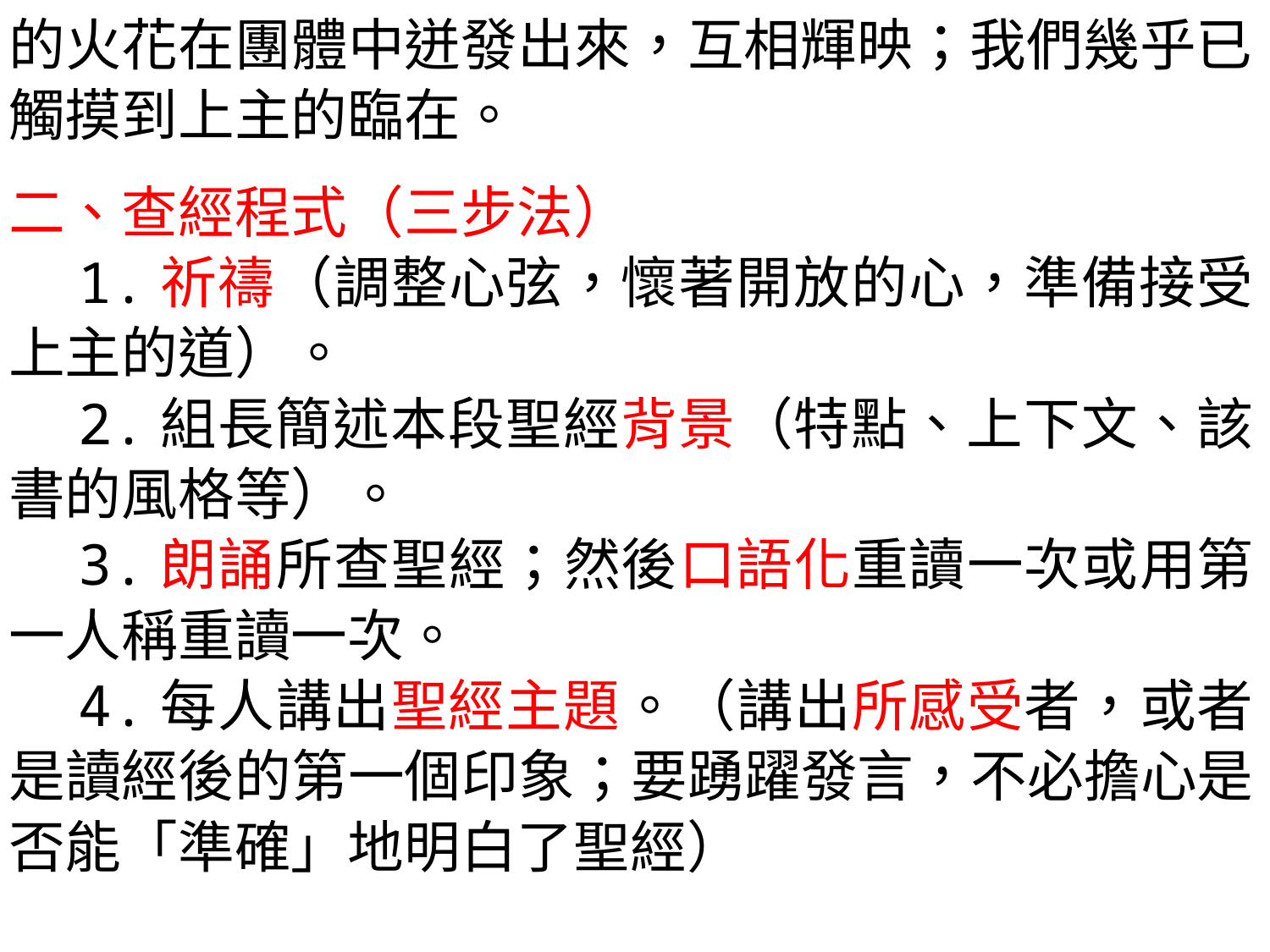

的火花在團體中迸發出來，互相輝映；我們幾乎已觸摸到上主的臨在。
二、查經程式（三步法）
  1.祈禱（調整心弦，懷著開放的心，準備接受上主的道）。
  2.組長簡述本段聖經背景（特點、上下文、該書的風格等）。
  3.朗誦所查聖經；然後口語化重讀一次或用第一人稱重讀一次。
  4.每人講出聖經主題。（講出所感受者，或者是讀經後的第一個印象；要踴躍發言，不必擔心是否能「準確」地明白了聖經）